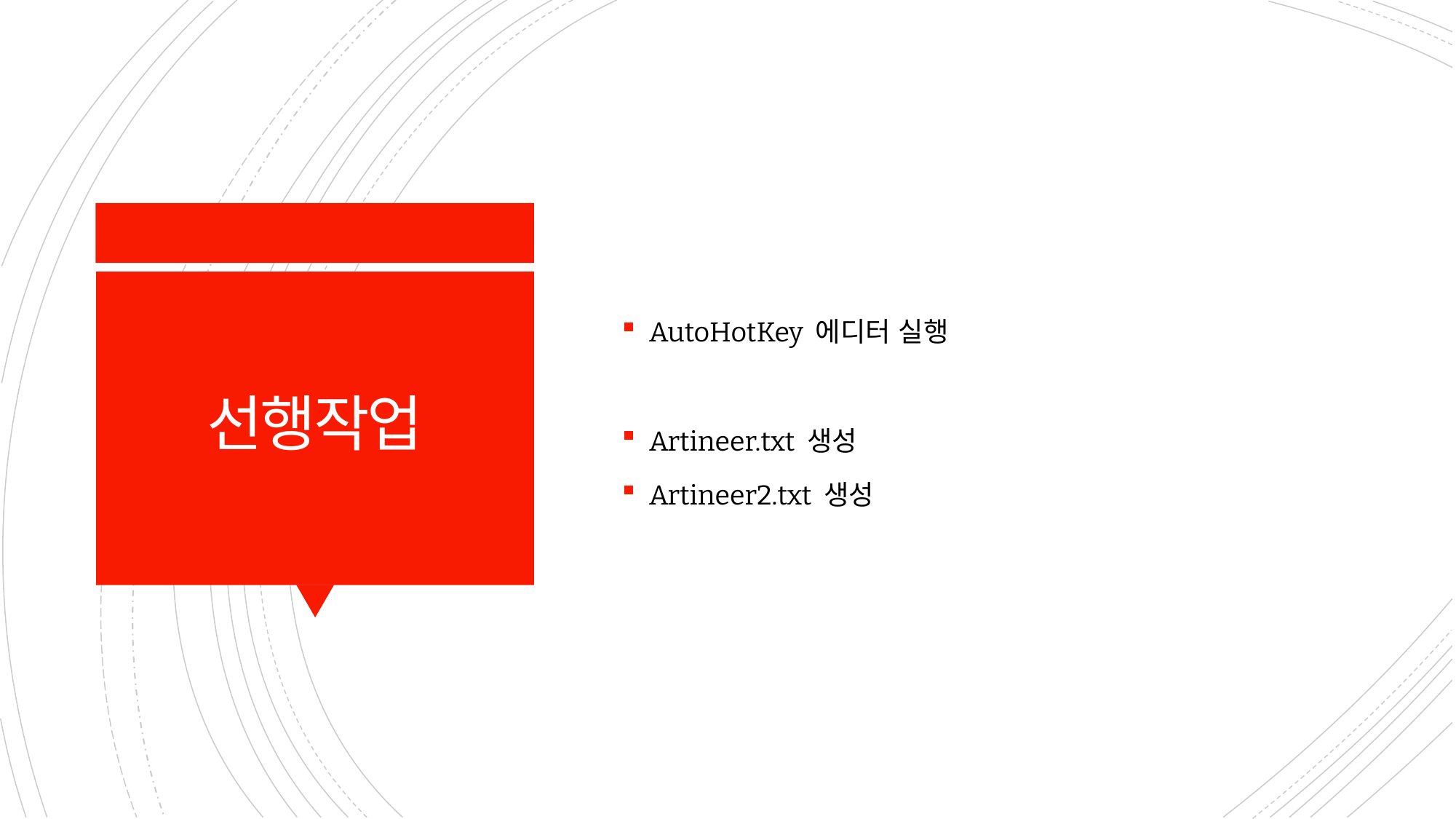

AutoHotKey 에디터 실행

Artineer.txt 생성
Artineer2.txt 생성
# 선행작업